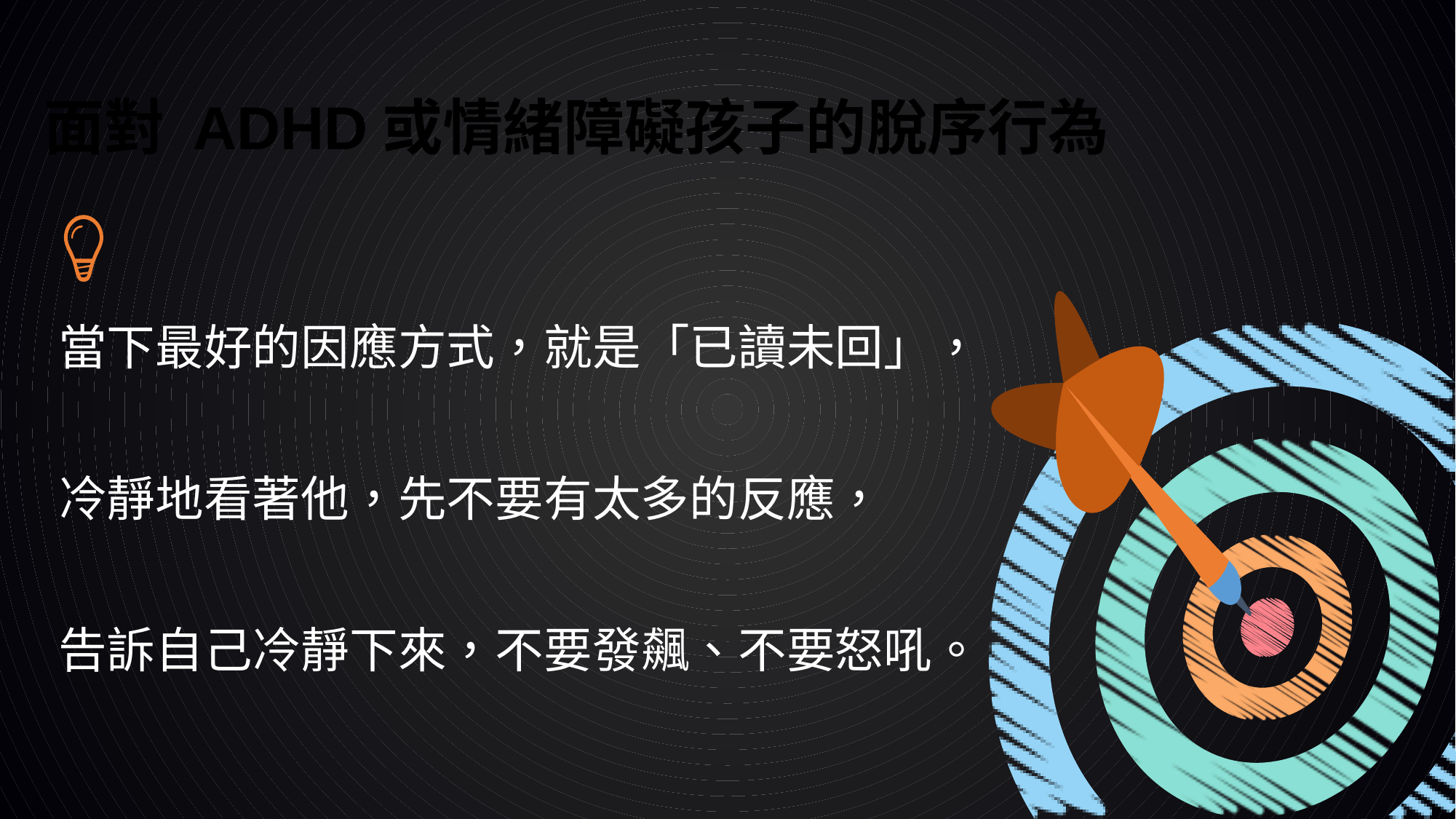

面對 ADHD或情緒障礙孩子的脫序行為

當下最好的因應方式，就是「已讀未回」，

冷靜地看著他，先不要有太多的反應，

告訴自己冷靜下來，不要發飆、不要怒吼。